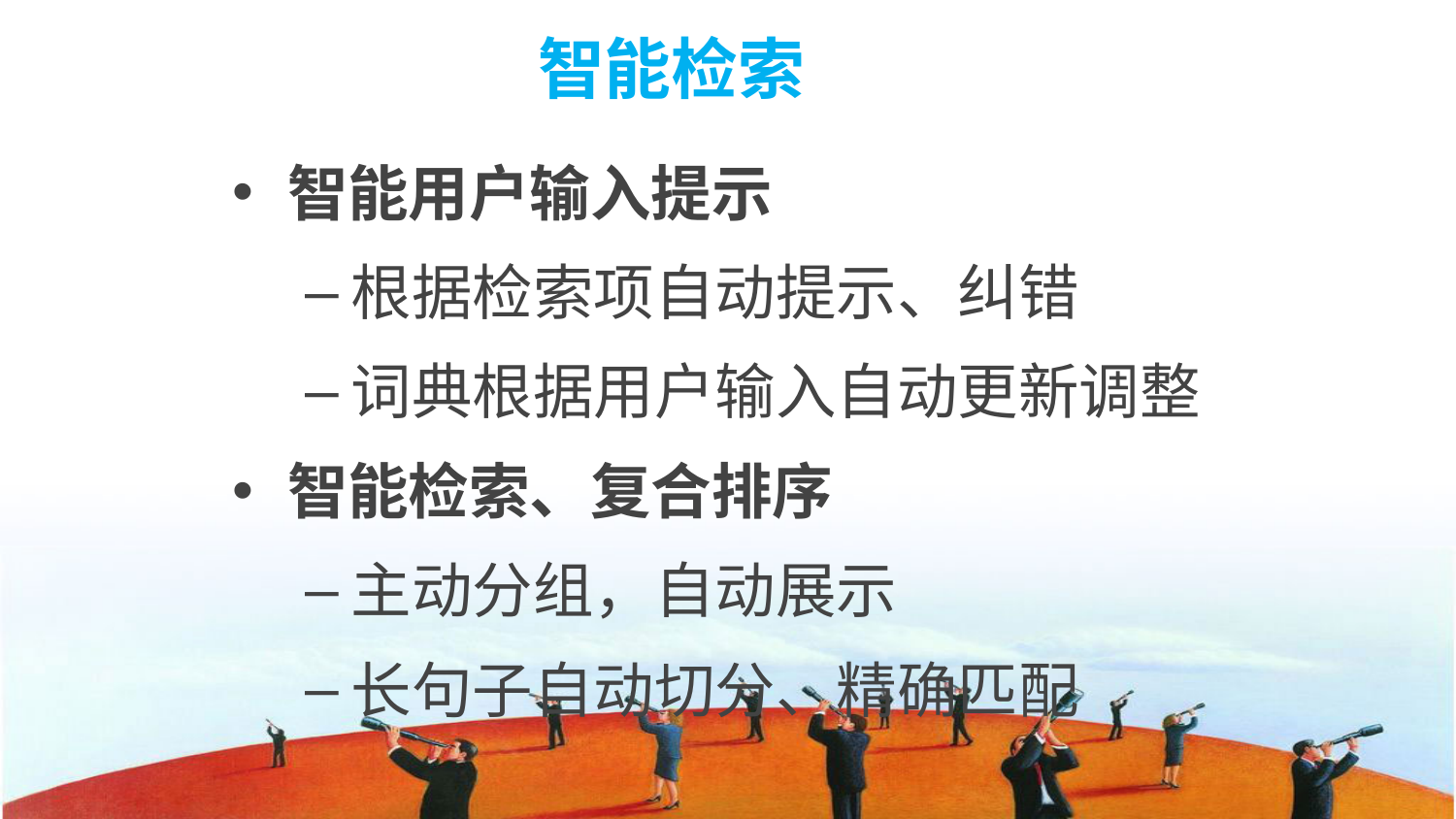

智能检索
智能用户输入提示
根据检索项自动提示、纠错
词典根据用户输入自动更新调整
智能检索、复合排序
主动分组，自动展示
长句子自动切分、精确匹配